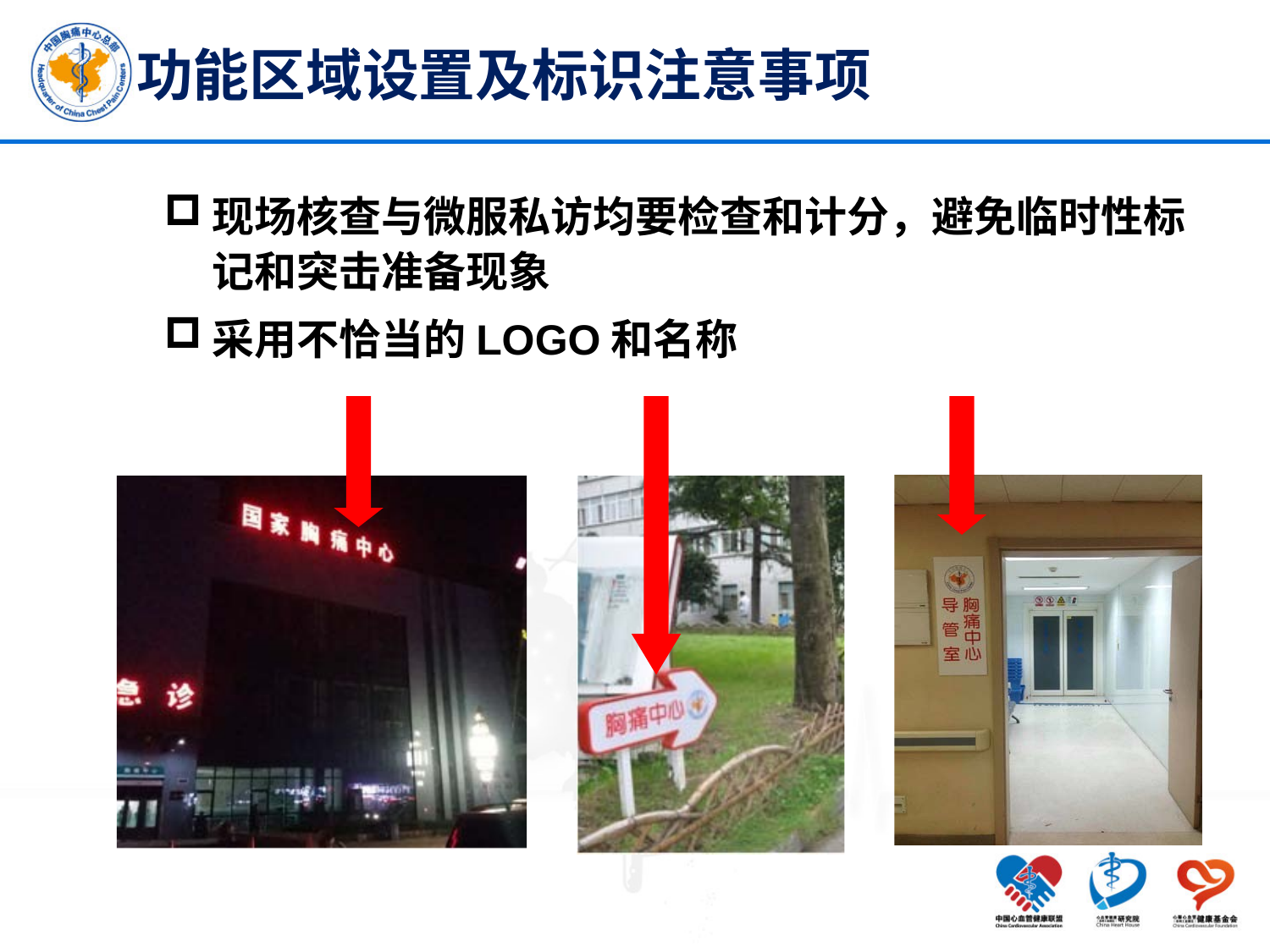

# 功能区域设置及标识注意事项
功能区域设置及标识
现场核查与微服私访均要检查和计分，避免临时性标记和突击准备现象
采用不恰当的LOGO和名称